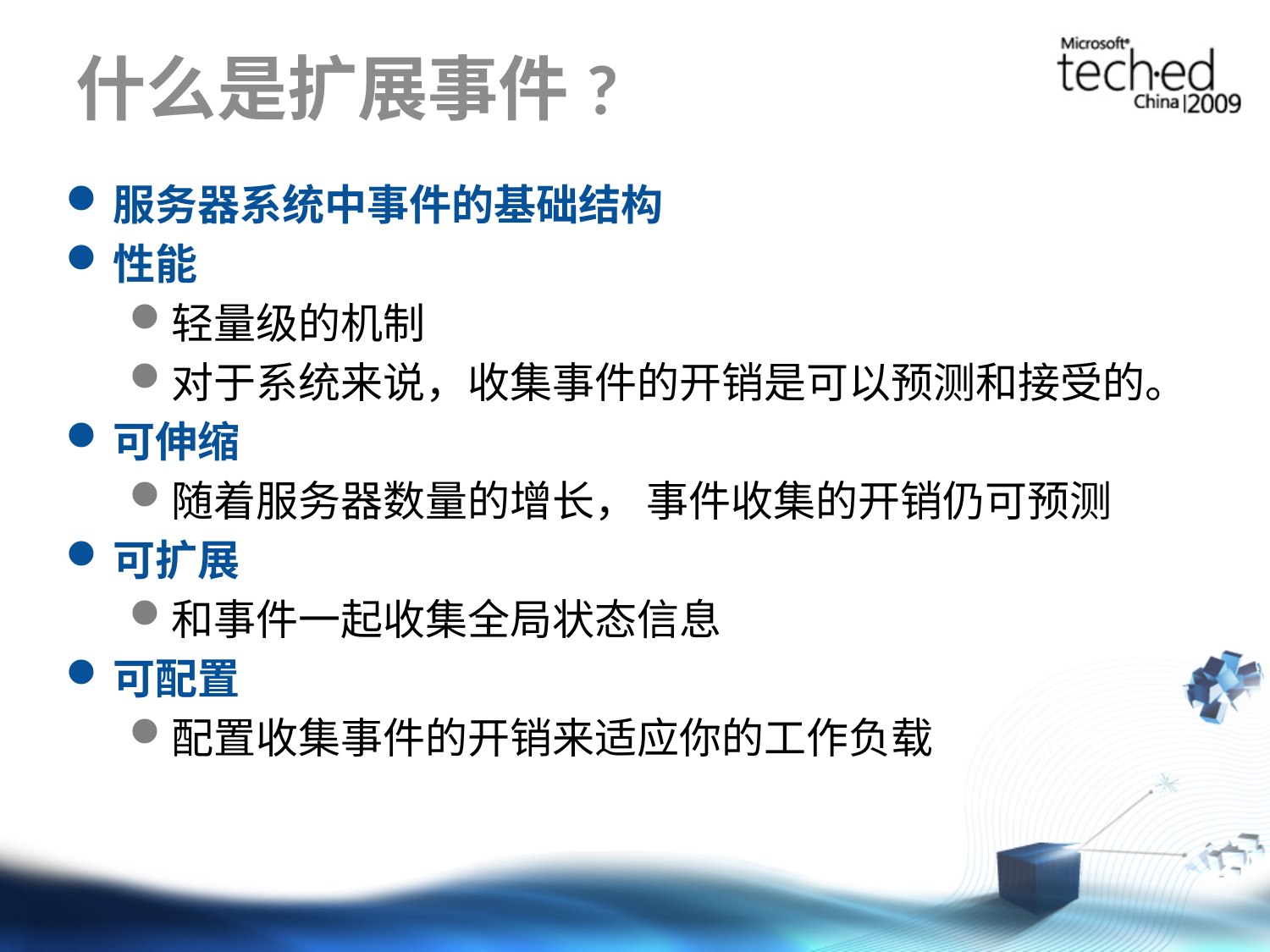

# 什么是扩展事件?
服务器系统中事件的基础结构
性能
轻量级的机制
对于系统来说，收集事件的开销是可以预测和接受的。
可伸缩
随着服务器数量的增长， 事件收集的开销仍可预测
可扩展
和事件一起收集全局状态信息
可配置
配置收集事件的开销来适应你的工作负载